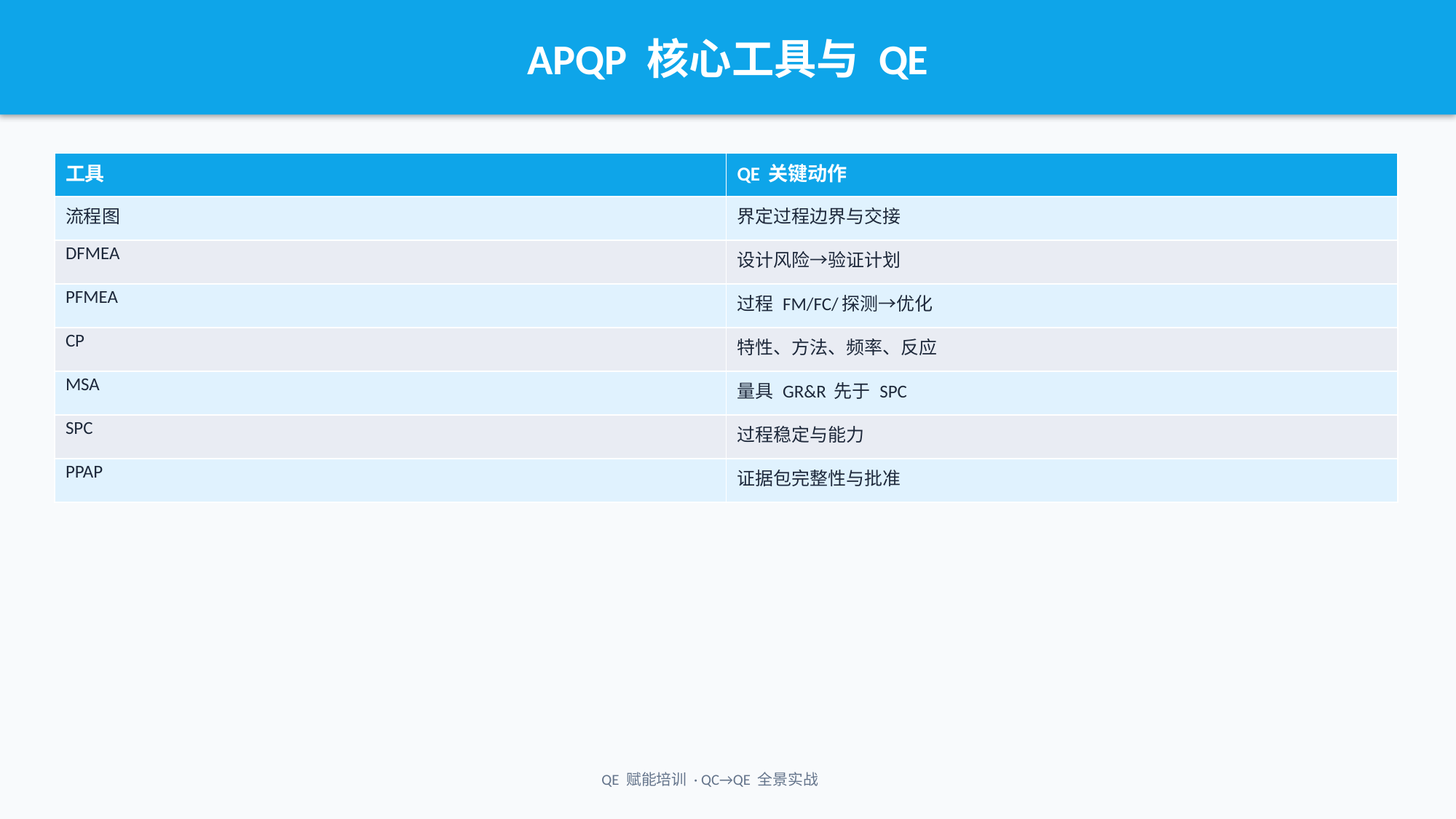

APQP 核心工具与 QE
| 工具 | QE 关键动作 |
| --- | --- |
| 流程图 | 界定过程边界与交接 |
| DFMEA | 设计风险→验证计划 |
| PFMEA | 过程 FM/FC/探测→优化 |
| CP | 特性、方法、频率、反应 |
| MSA | 量具 GR&R 先于 SPC |
| SPC | 过程稳定与能力 |
| PPAP | 证据包完整性与批准 |
QE 赋能培训 · QC→QE 全景实战